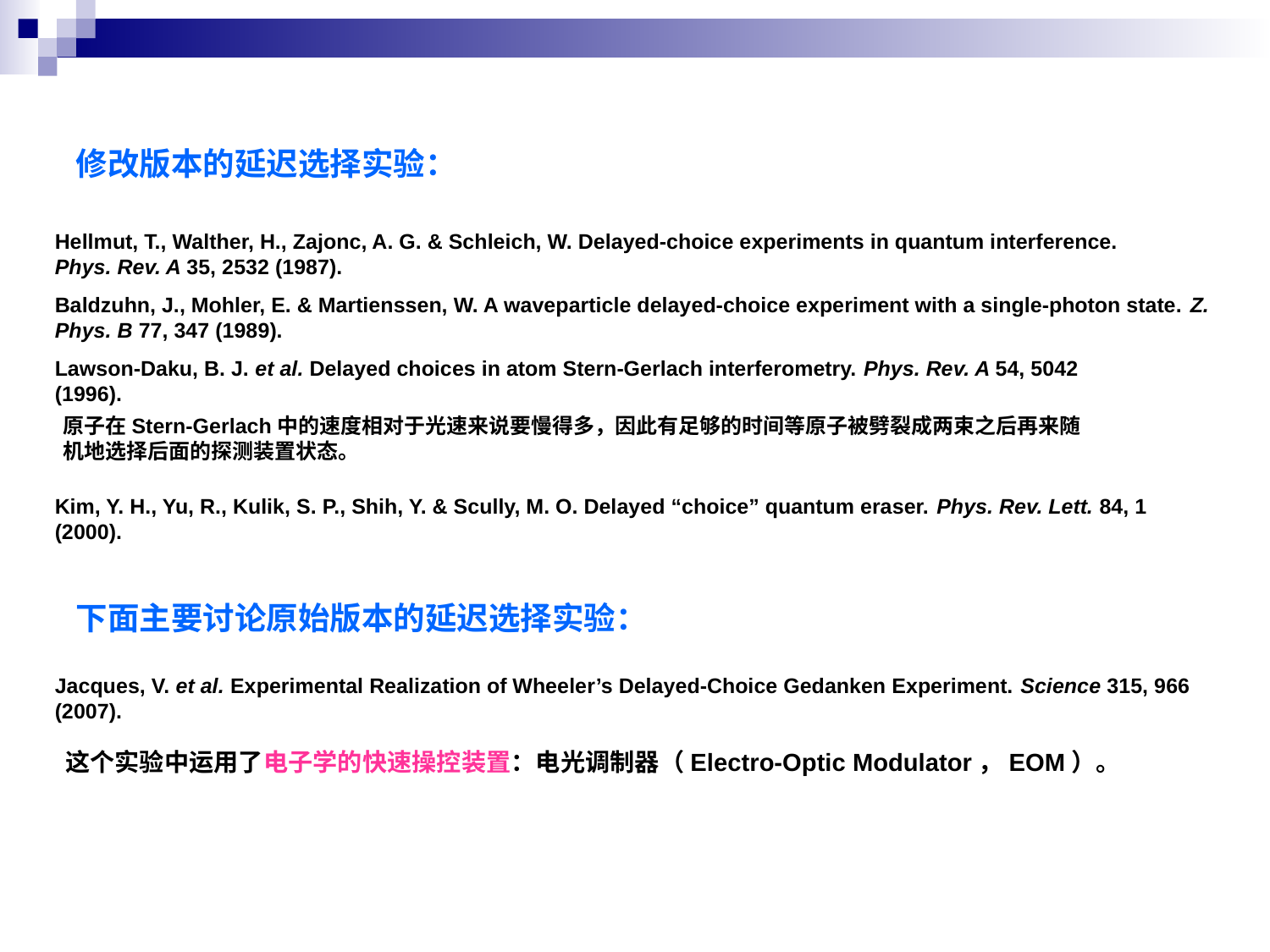

修改版本的延迟选择实验：
Hellmut, T., Walther, H., Zajonc, A. G. & Schleich, W. Delayed-choice experiments in quantum interference. Phys. Rev. A 35, 2532 (1987).
Baldzuhn, J., Mohler, E. & Martienssen, W. A waveparticle delayed-choice experiment with a single-photon state. Z. Phys. B 77, 347 (1989).
Lawson-Daku, B. J. et al. Delayed choices in atom Stern-Gerlach interferometry. Phys. Rev. A 54, 5042 (1996).
原子在Stern-Gerlach中的速度相对于光速来说要慢得多，因此有足够的时间等原子被劈裂成两束之后再来随机地选择后面的探测装置状态。
Kim, Y. H., Yu, R., Kulik, S. P., Shih, Y. & Scully, M. O. Delayed “choice” quantum eraser. Phys. Rev. Lett. 84, 1 (2000).
下面主要讨论原始版本的延迟选择实验：
Jacques, V. et al. Experimental Realization of Wheeler’s Delayed-Choice Gedanken Experiment. Science 315, 966 (2007).
这个实验中运用了电子学的快速操控装置：电光调制器（Electro-Optic Modulator，EOM）。